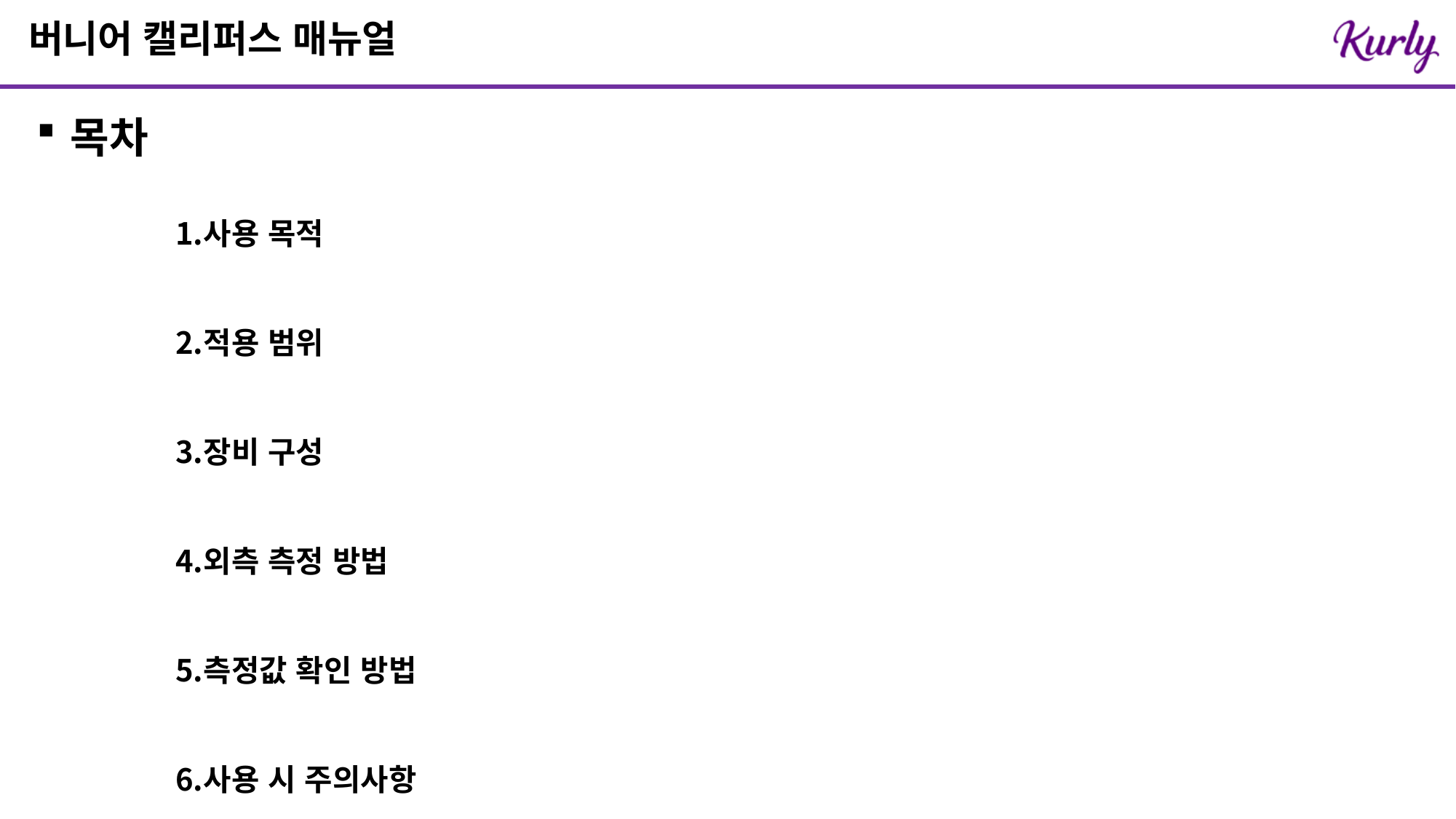

버니어 캘리퍼스 매뉴얼
This week
Next week
목차
사용 목적
적용 범위
장비 구성
외측 측정 방법
측정값 확인 방법
사용 시 주의사항